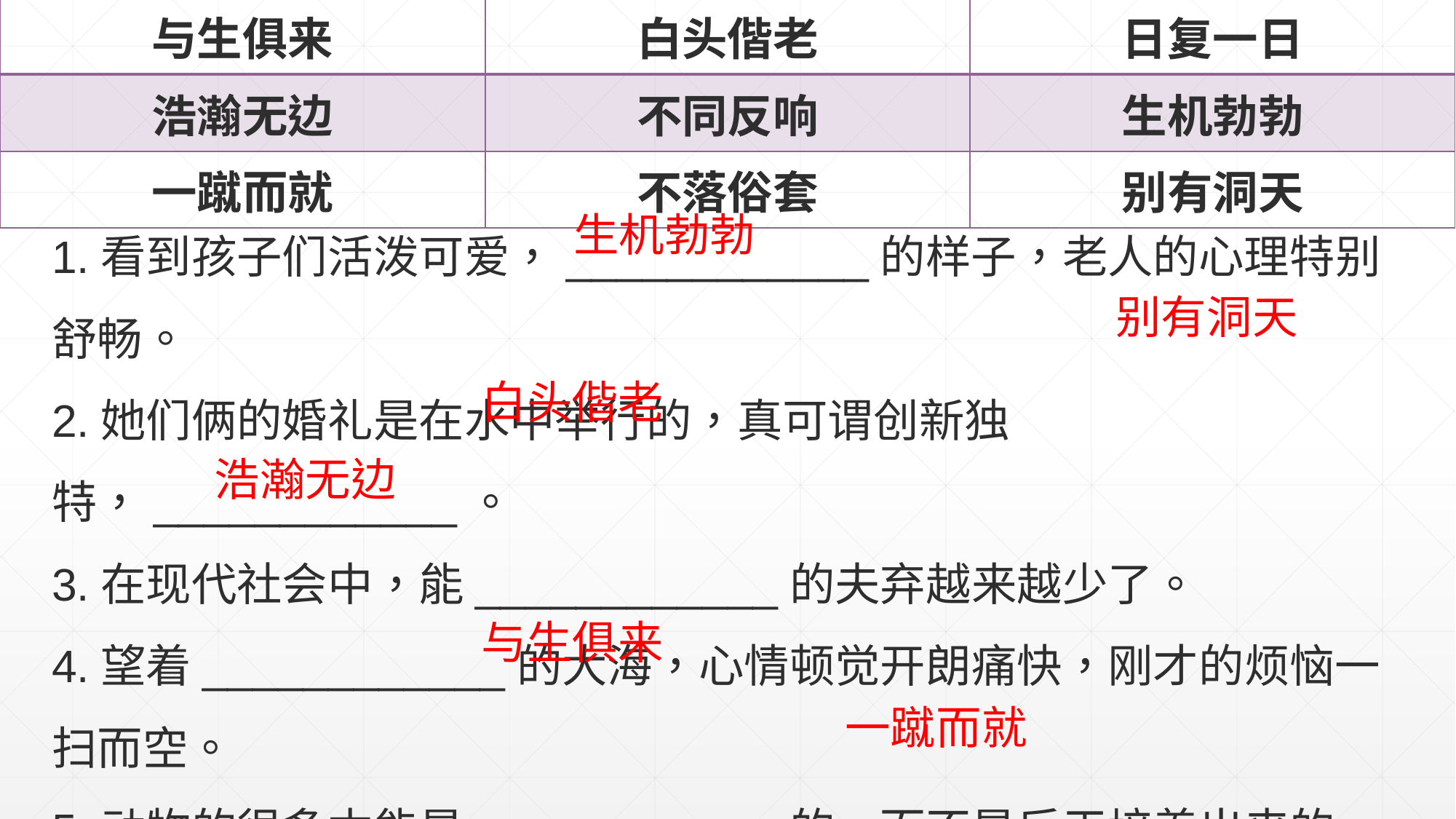

| 与生俱来 | 白头偕老 | 日复一日 |
| --- | --- | --- |
| 浩瀚无边 | 不同反响 | 生机勃勃 |
| 一蹴而就 | 不落俗套 | 别有洞天 |
1.看到孩子们活泼可爱，____________的样子，老人的心理特别舒畅。
2.她们俩的婚礼是在水中举行的，真可谓创新独特，____________。
3.在现代社会中，能____________的夫弃越来越少了。
4.望着____________的大海，心情顿觉开朗痛快，刚才的烦恼一扫而空。
5.动物的很多本能是____________的，而不是后天培养出来的。
6.学习一种语言都得循序渐进，不可能____________。
生机勃勃
别有洞天
白头偕老
浩瀚无边
与生俱来
一蹴而就